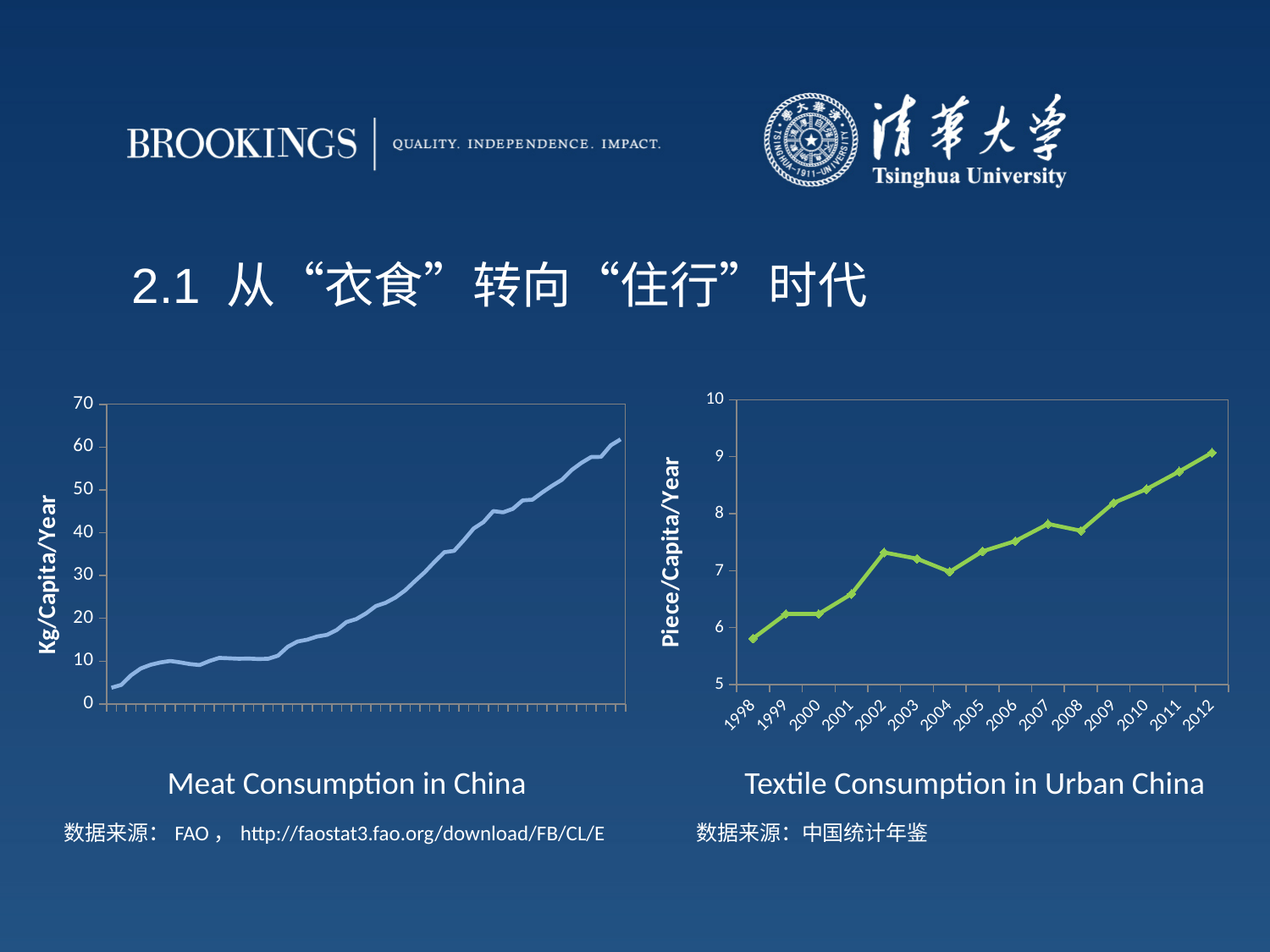

# 2.1 从“衣食”转向“住行”时代

### Chart

| Category |  |
|---|---|
| 1961.0 | 3.79 |
| 1962.0 | 4.45 |
| 1963.0 | 6.7 |
| 1964.0 | 8.290000000000001 |
| 1965.0 | 9.16 |
| 1966.0 | 9.69 |
| 1967.0 | 10.04 |
| 1968.0 | 9.72 |
| 1969.0 | 9.32 |
| 1970.0 | 9.09 |
| 1971.0 | 10.03 |
| 1972.0 | 10.76 |
| 1973.0 | 10.66 |
| 1974.0 | 10.56 |
| 1975.0 | 10.61 |
| 1976.0 | 10.5 |
| 1977.0 | 10.56 |
| 1978.0 | 11.27 |
| 1979.0 | 13.35 |
| 1980.0 | 14.58 |
| 1981.0 | 15.02 |
| 1982.0 | 15.75 |
| 1983.0 | 16.14 |
| 1984.0 | 17.27 |
| 1985.0 | 19.12 |
| 1986.0 | 19.82 |
| 1987.0 | 21.14 |
| 1988.0 | 22.86 |
| 1989.0 | 23.63000000000001 |
| 1990.0 | 24.84 |
| 1991.0 | 26.53 |
| 1992.0 | 28.7 |
| 1993.0 | 30.77 |
| 1994.0 | 33.2 |
| 1995.0 | 35.46 |
| 1996.0 | 35.77 |
| 1997.0 | 38.29000000000001 |
| 1998.0 | 41.0 |
| 1999.0 | 42.49 |
| 2000.0 | 45.06 |
| 2001.0 | 44.77 |
| 2002.0 | 45.59 |
| 2003.0 | 47.56 |
| 2004.0 | 47.72000000000001 |
| 2005.0 | 49.41 |
| 2006.0 | 50.97 |
| 2007.0 | 52.37 |
| 2008.0 | 54.64 |
| 2009.0 | 56.33 |
| 2010.0 | 57.69000000000001 |
| 2011.0 | 57.73000000000001 |
| 2012.0 | 60.42 |
| 2013.0 | 61.82 |

### Chart

| Category |  |
|---|---|
| 1998.0 | 5.81 |
| 1999.0 | 6.24 |
| 2000.0 | 6.24 |
| 2001.0 | 6.59 |
| 2002.0 | 7.319999999999998 |
| 2003.0 | 7.21 |
| 2004.0 | 6.98 |
| 2005.0 | 7.340000000000001 |
| 2006.0 | 7.52 |
| 2007.0 | 7.819999999999998 |
| 2008.0 | 7.7 |
| 2009.0 | 8.19 |
| 2010.0 | 8.43 |
| 2011.0 | 8.739999999999998 |
| 2012.0 | 9.07 |
Textile Consumption in Urban China
Meat Consumption in China
数据来源：FAO，http://faostat3.fao.org/download/FB/CL/E
数据来源：中国统计年鉴